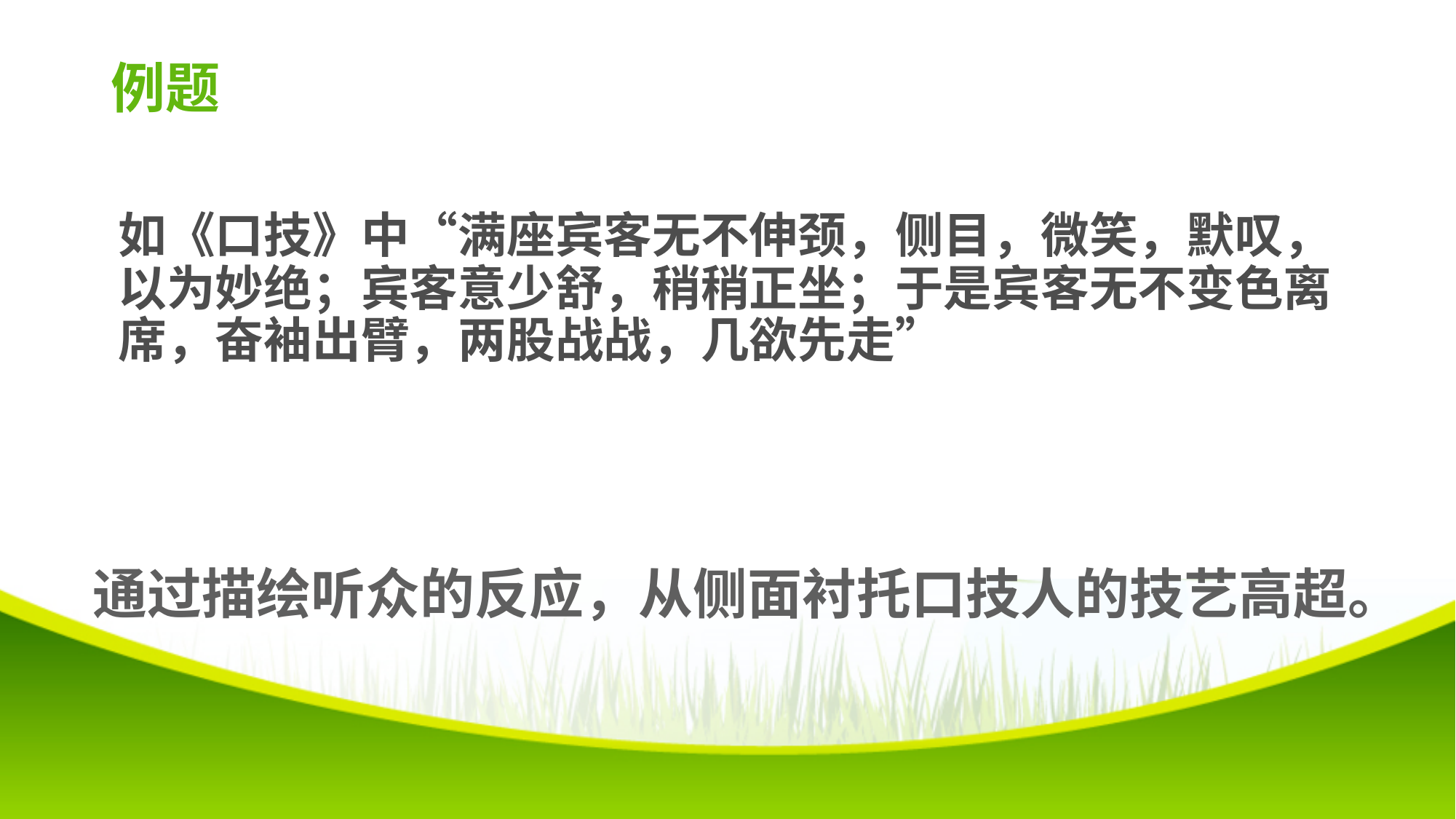

# 例题
如《口技》中“满座宾客无不伸颈，侧目，微笑，默叹，以为妙绝；宾客意少舒，稍稍正坐；于是宾客无不变色离席，奋袖出臂，两股战战，几欲先走”
通过描绘听众的反应，从侧面衬托口技人的技艺高超。